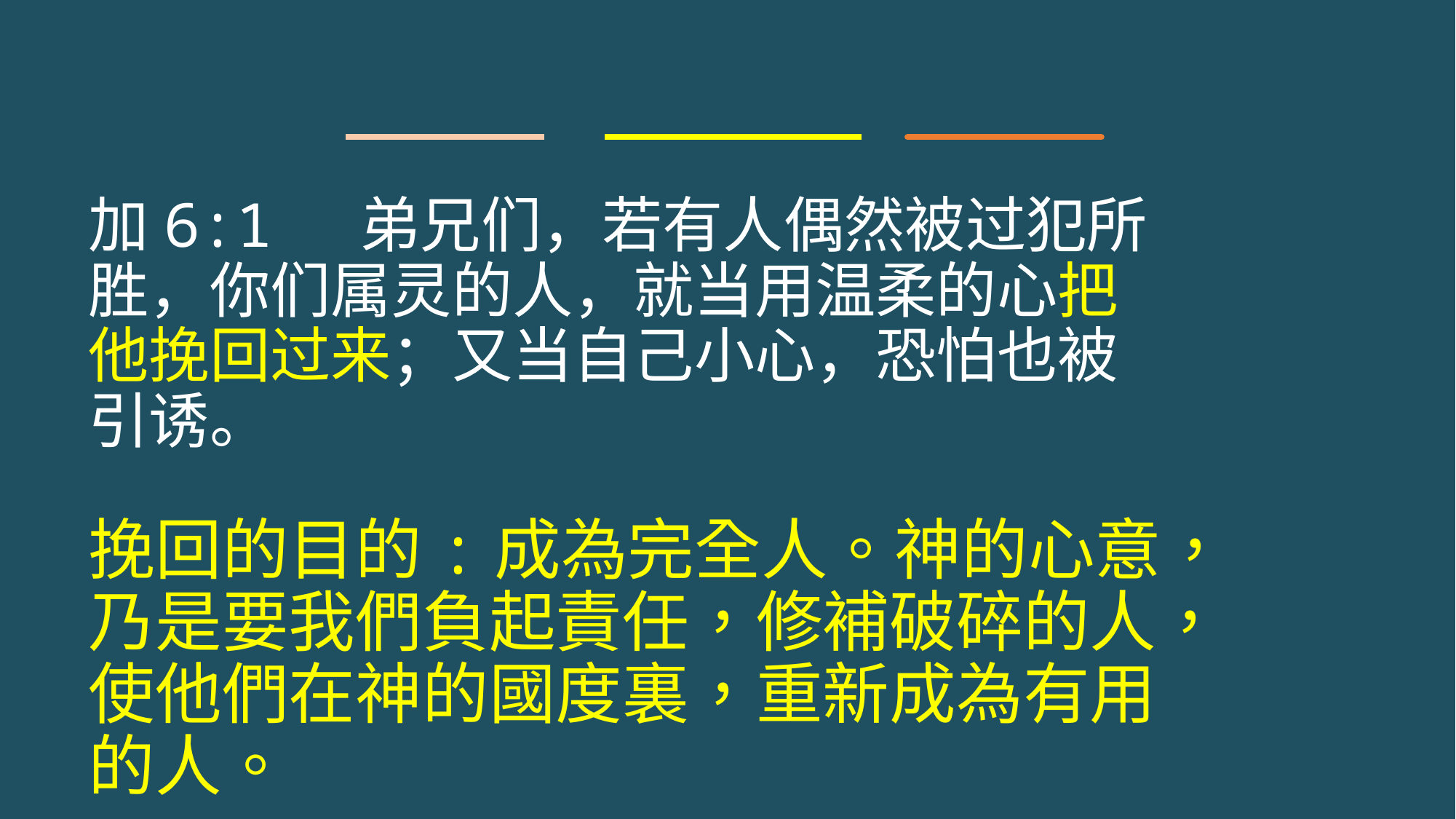

加6:1  弟兄们，若有人偶然被过犯所胜，你们属灵的人，就当用温柔的心把他挽回过来；又当自己小心，恐怕也被引诱。

挽回的目的:成為完全人。神的心意，乃是要我們負起責任，修補破碎的人，使他們在神的國度裏，重新成為有用的人。